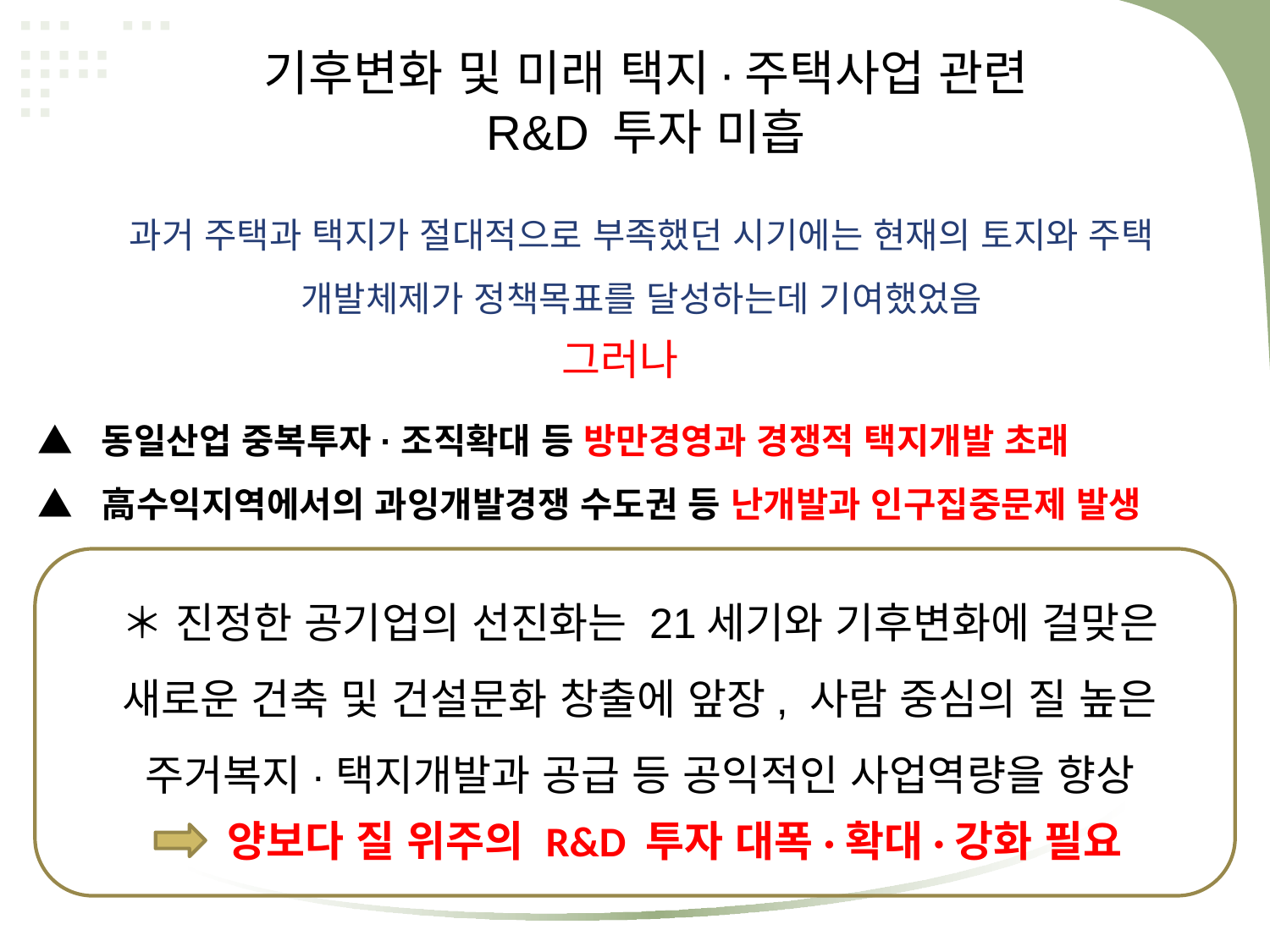

기후변화 및 미래 택지·주택사업 관련
R&D 투자 미흡
과거 주택과 택지가 절대적으로 부족했던 시기에는 현재의 토지와 주택 개발체제가 정책목표를 달성하는데 기여했었음
그러나
▲  동일산업 중복투자·조직확대 등 방만경영과 경쟁적 택지개발 초래
▲  高수익지역에서의 과잉개발경쟁 수도권 등 난개발과 인구집중문제 발생

＊ 진정한 공기업의 선진화는 21세기와 기후변화에 걸맞은 새로운 건축 및 건설문화 창출에 앞장, 사람 중심의 질 높은 주거복지·택지개발과 공급 등 공익적인 사업역량을 향상
양보다 질 위주의 R&D 투자 대폭·확대·강화 필요